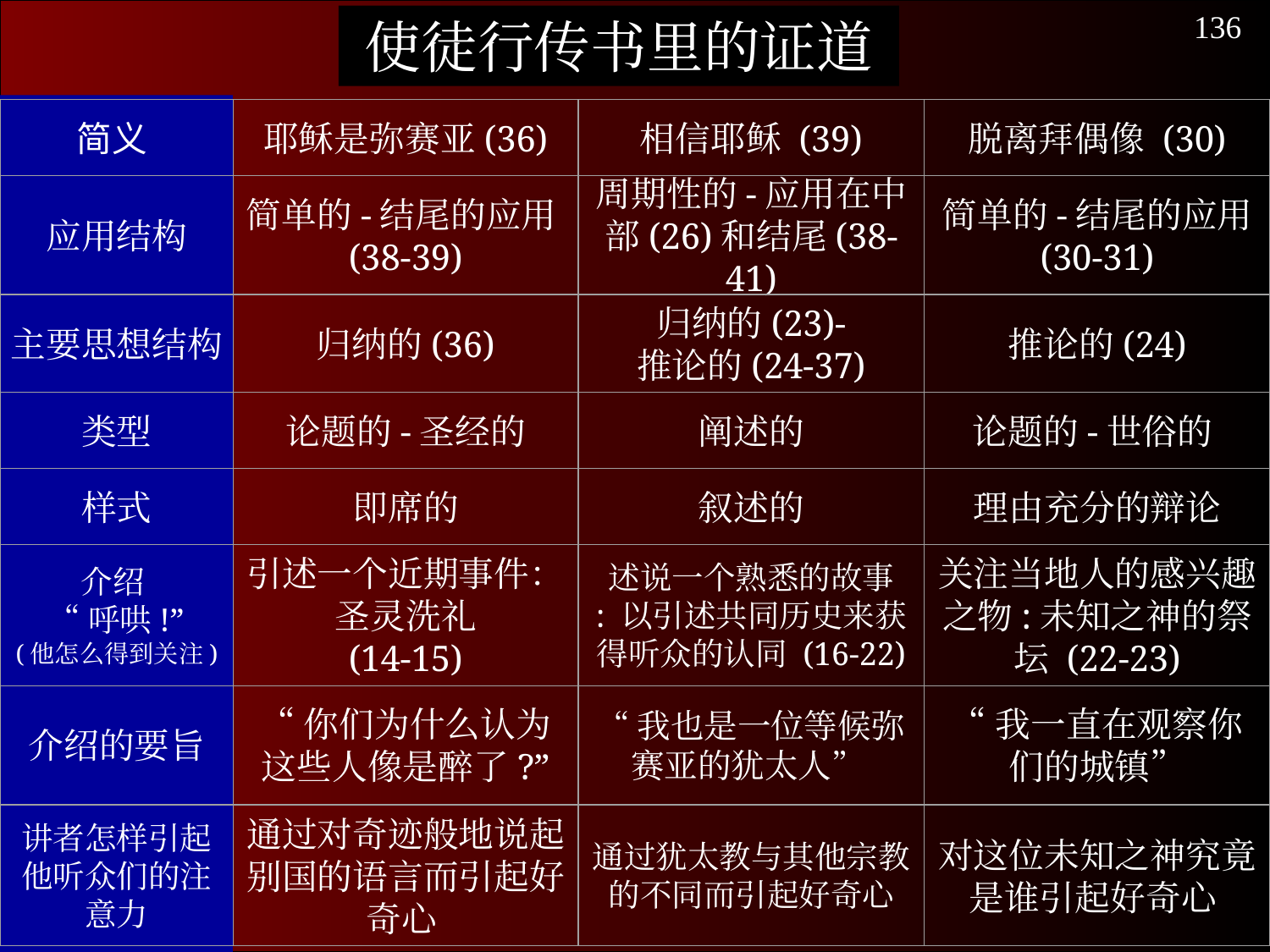

136
使徒行传书里的证道

      简义

耶稣是弥赛亚(36)

相信耶稣 (39)

脱离拜偶像 (30)

应用结构

简单的-结尾的应用(38-39)

周期性的-应用在中部(26)和结尾(38-41)

简单的-结尾的应用 (30-31)

主要思想结构

归纳的(36)

归纳的(23)-
推论的(24-37)

推论的(24)

类型

论题的-圣经的

阐述的

论题的-世俗的

样式

即席的

叙述的

理由充分的辩论

介绍
“呼哄!”
(他怎么得到关注)

引述一个近期事件：圣灵洗礼
(14-15)

述说一个熟悉的故事
: 以引述共同历史来获得听众的认同 (16-22)

关注当地人的感兴趣之物:未知之神的祭坛 (22-23)

介绍的要旨

“你们为什么认为这些人像是醉了?”

“我也是一位等候弥赛亚的犹太人”

“我一直在观察你们的城镇”

讲者怎样引起他听众们的注意力

通过对奇迹般地说起别国的语言而引起好奇心

通过犹太教与其他宗教的不同而引起好奇心

对这位未知之神究竟是谁引起好奇心